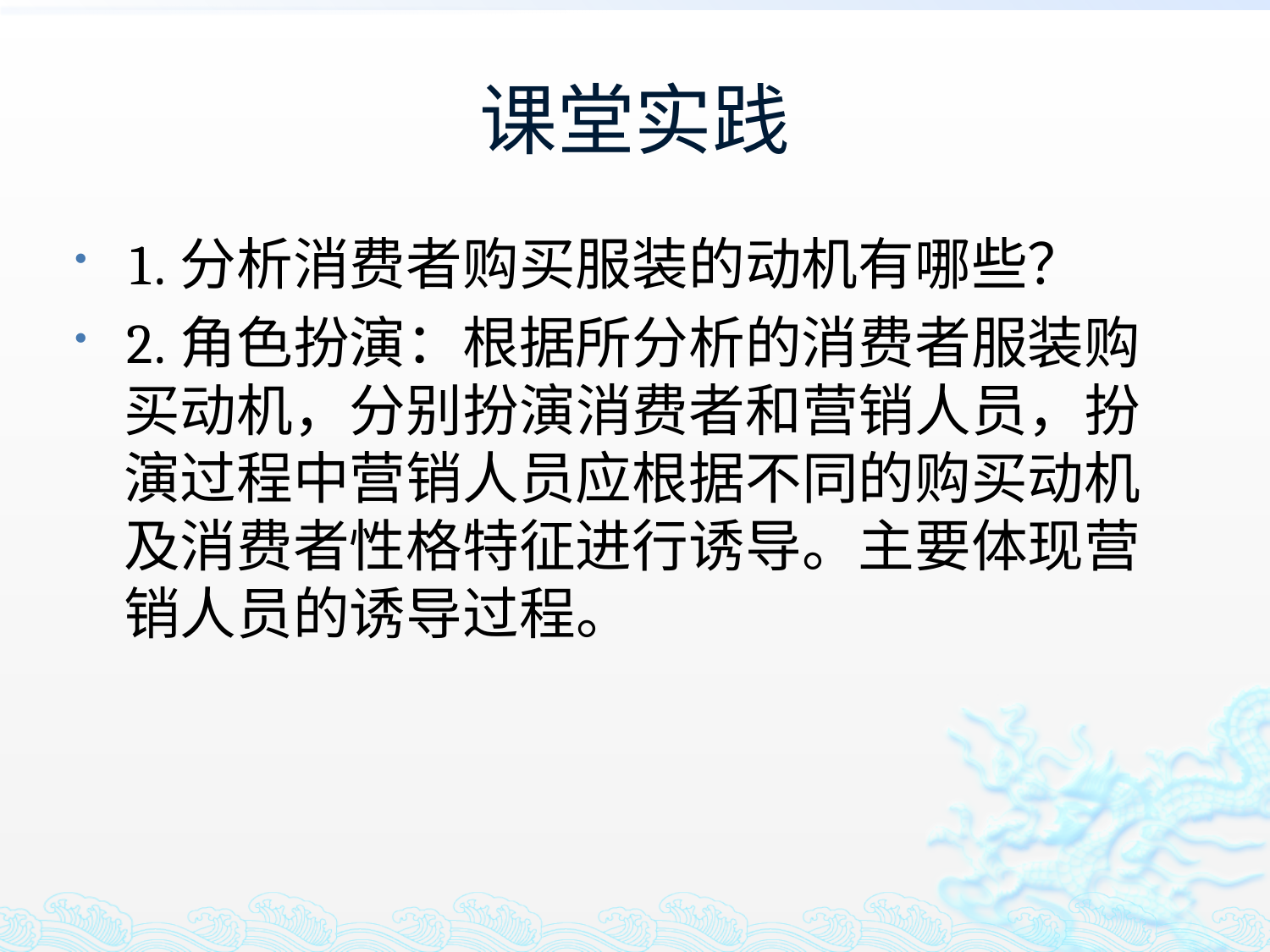

# 课堂实践
1.分析消费者购买服装的动机有哪些？
2.角色扮演：根据所分析的消费者服装购买动机，分别扮演消费者和营销人员，扮演过程中营销人员应根据不同的购买动机及消费者性格特征进行诱导。主要体现营销人员的诱导过程。